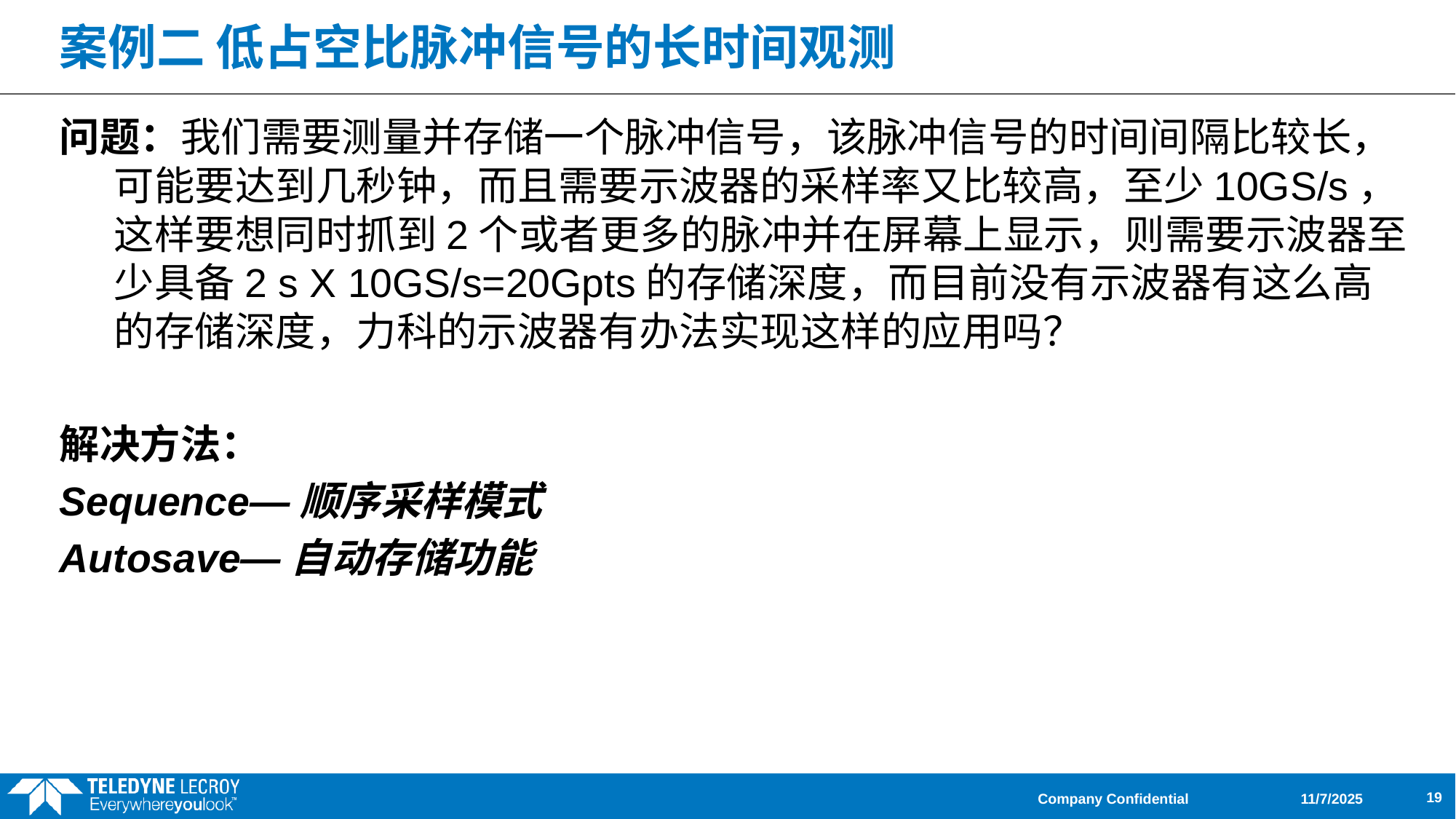

# 案例二 低占空比脉冲信号的长时间观测
问题：我们需要测量并存储一个脉冲信号，该脉冲信号的时间间隔比较长，可能要达到几秒钟，而且需要示波器的采样率又比较高，至少10GS/s，这样要想同时抓到2个或者更多的脉冲并在屏幕上显示，则需要示波器至少具备2 s X 10GS/s=20Gpts的存储深度，而目前没有示波器有这么高的存储深度，力科的示波器有办法实现这样的应用吗？

解决方法：
Sequence—顺序采样模式
Autosave—自动存储功能

11/7/2025
Company Confidential
19